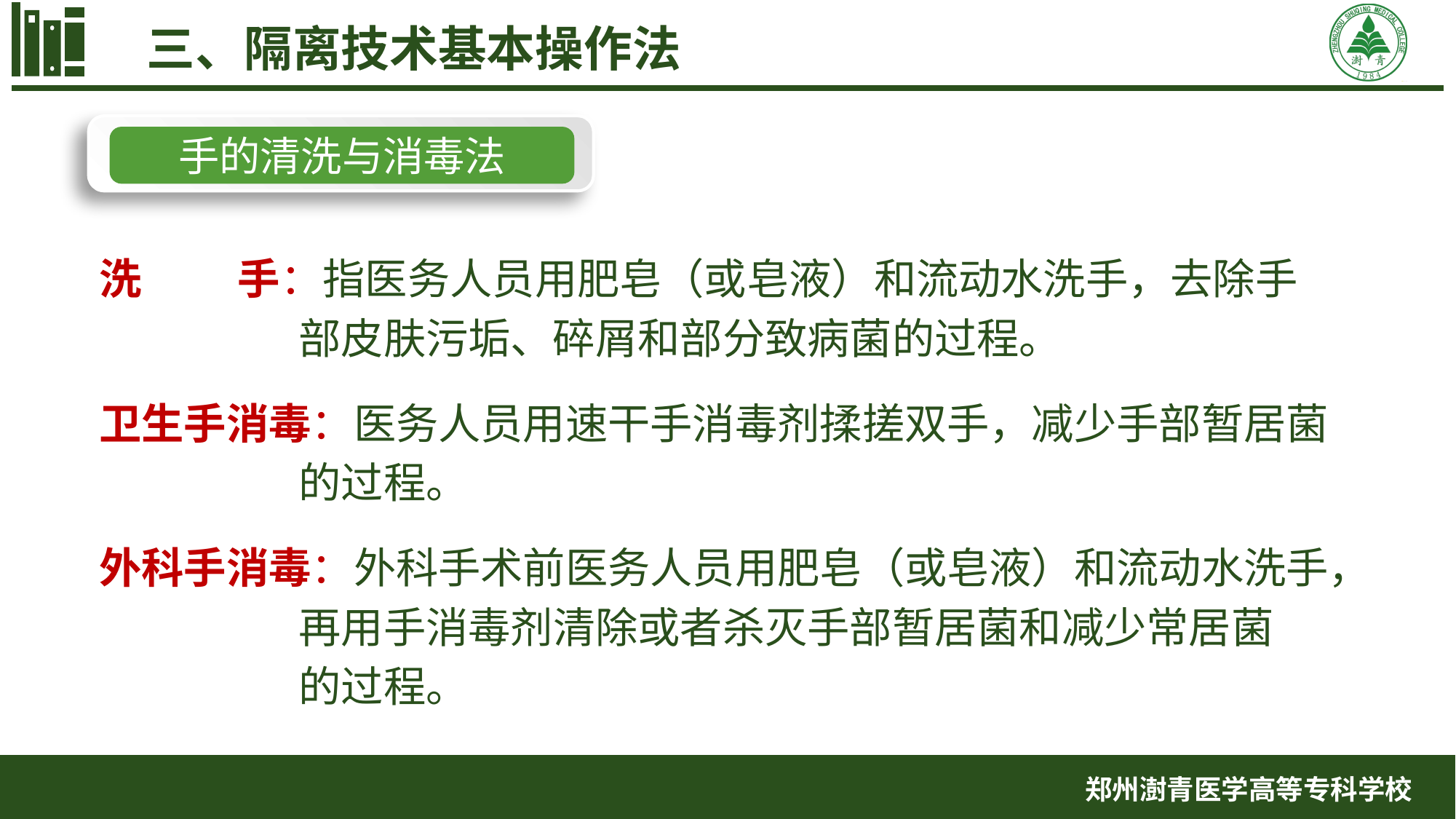

三、隔离技术基本操作法

手的清洗与消毒法
洗          手：指医务人员用肥皂（或皂液）和流动水洗手，去除手
                    部皮肤污垢、碎屑和部分致病菌的过程。

卫生手消毒：医务人员用速干手消毒剂揉搓双手，减少手部暂居菌
                    的过程。

外科手消毒：外科手术前医务人员用肥皂（或皂液）和流动水洗手，
                    再用手消毒剂清除或者杀灭手部暂居菌和减少常居菌
                    的过程。
郑州澍青医学高等专科学校